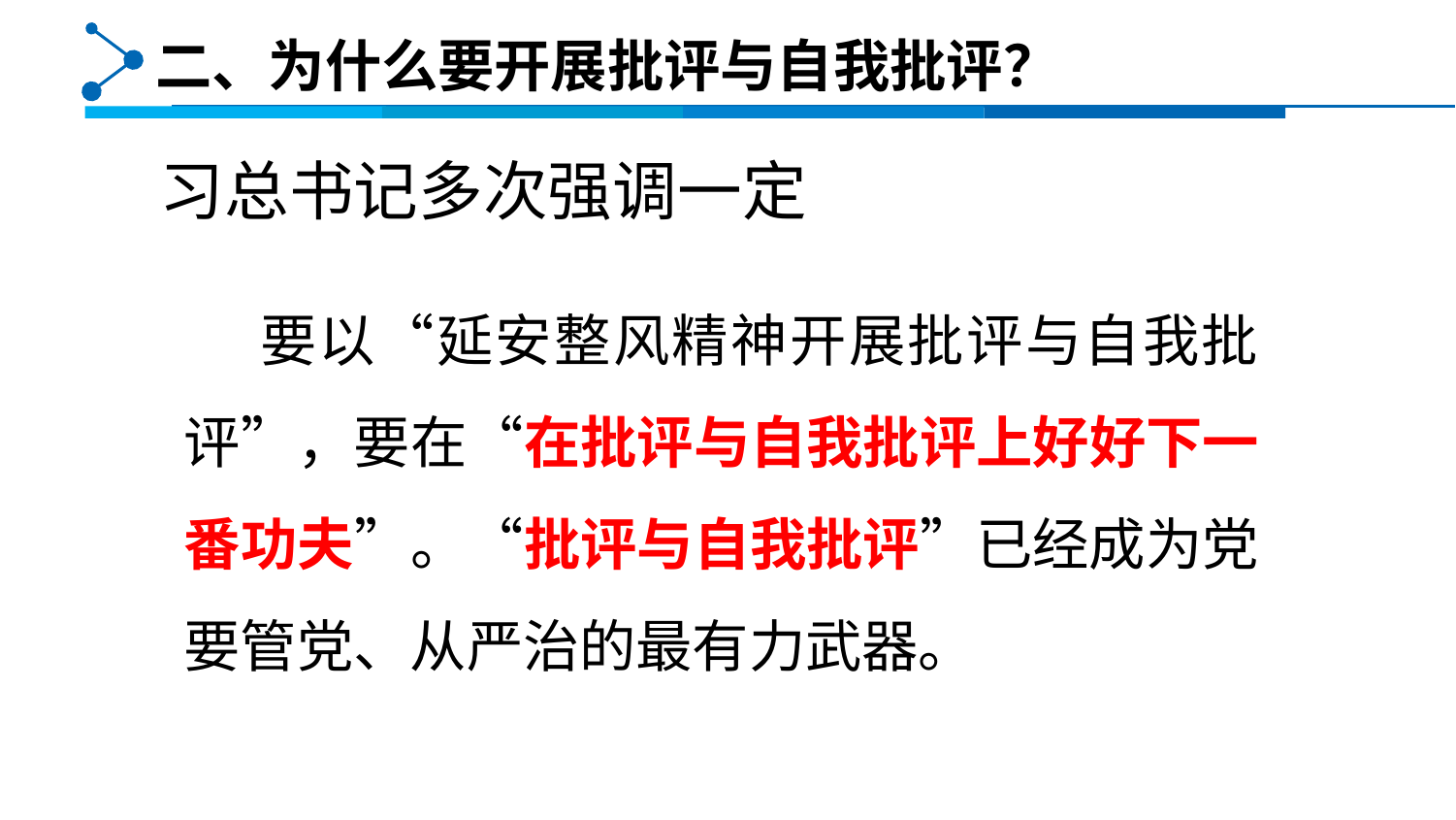

二、为什么要开展批评与自我批评？

习总书记多次强调一定
    要以“延安整风精神开展批评与自我批评”，要在“在批评与自我批评上好好下一番功夫”。“批评与自我批评”已经成为党要管党、从严治的最有力武器。